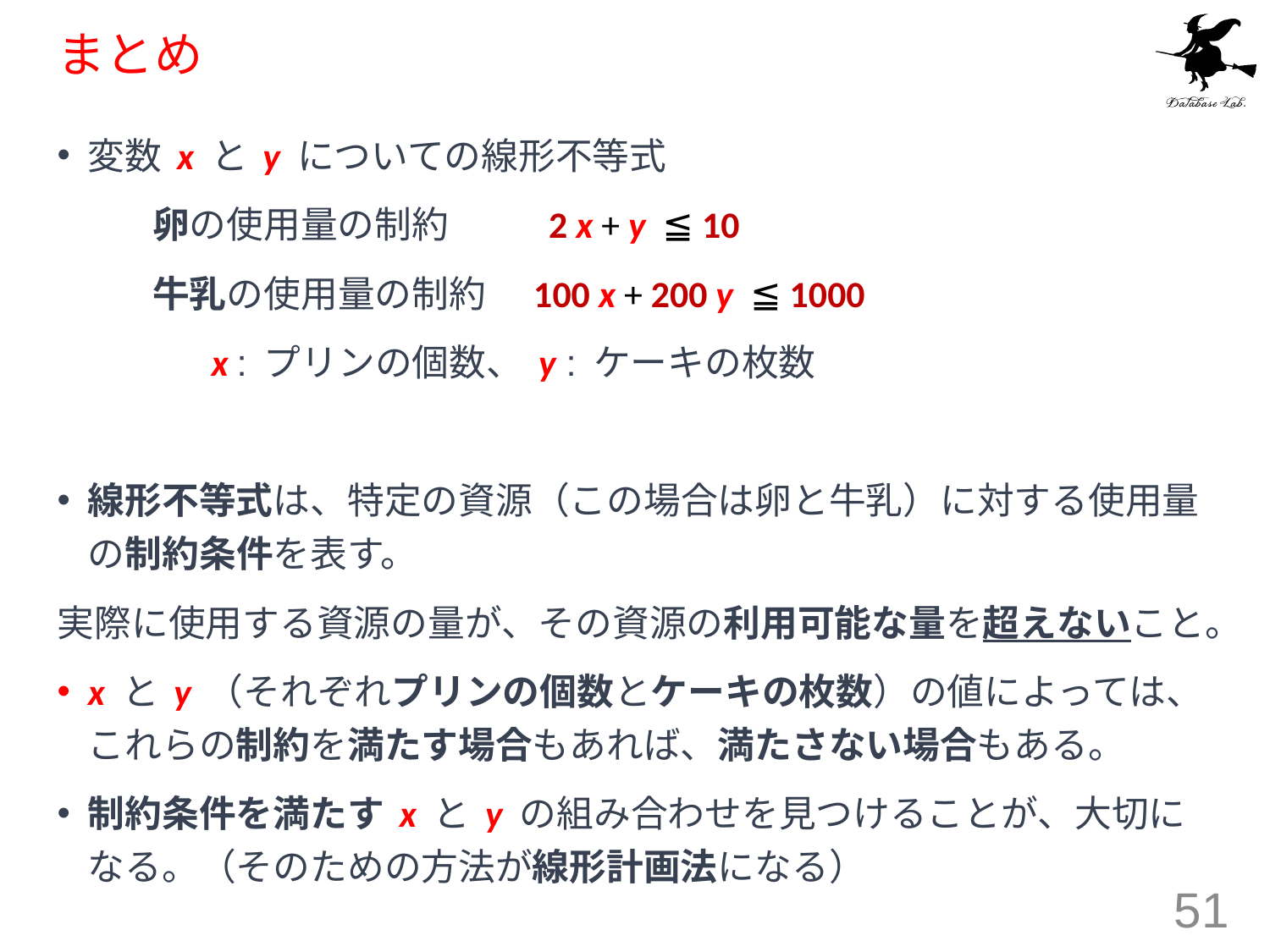

# まとめ
変数 x と y についての線形不等式
	卵の使用量の制約	 2 x + y  ≦ 10
	牛乳の使用量の制約	100 x + 200 y  ≦ 1000
	 　x : プリンの個数、 y : ケーキの枚数

線形不等式は、特定の資源（この場合は卵と牛乳）に対する使用量の制約条件を表す。
実際に使用する資源の量が、その資源の利用可能な量を超えないこと。
x と y （それぞれプリンの個数とケーキの枚数）の値によっては、これらの制約を満たす場合もあれば、満たさない場合もある。
制約条件を満たす x と y の組み合わせを見つけることが、大切になる。（そのための方法が線形計画法になる）
51